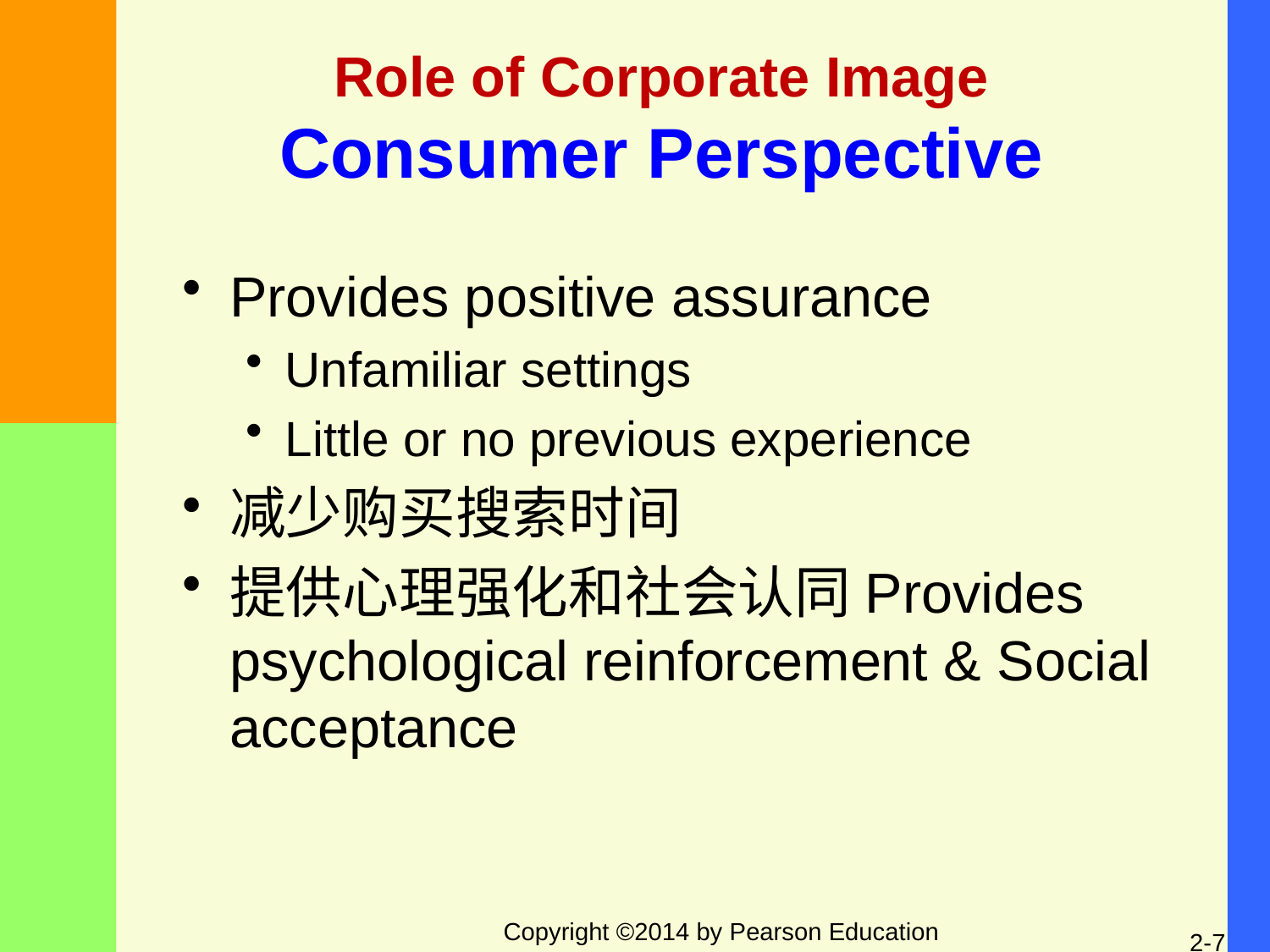

# Role of Corporate Image Consumer Perspective
Provides positive assurance
Unfamiliar settings
Little or no previous experience
减少购买搜索时间
提供心理强化和社会认同Provides psychological reinforcement & Social acceptance

Copyright ©2014 by Pearson Education
2-7